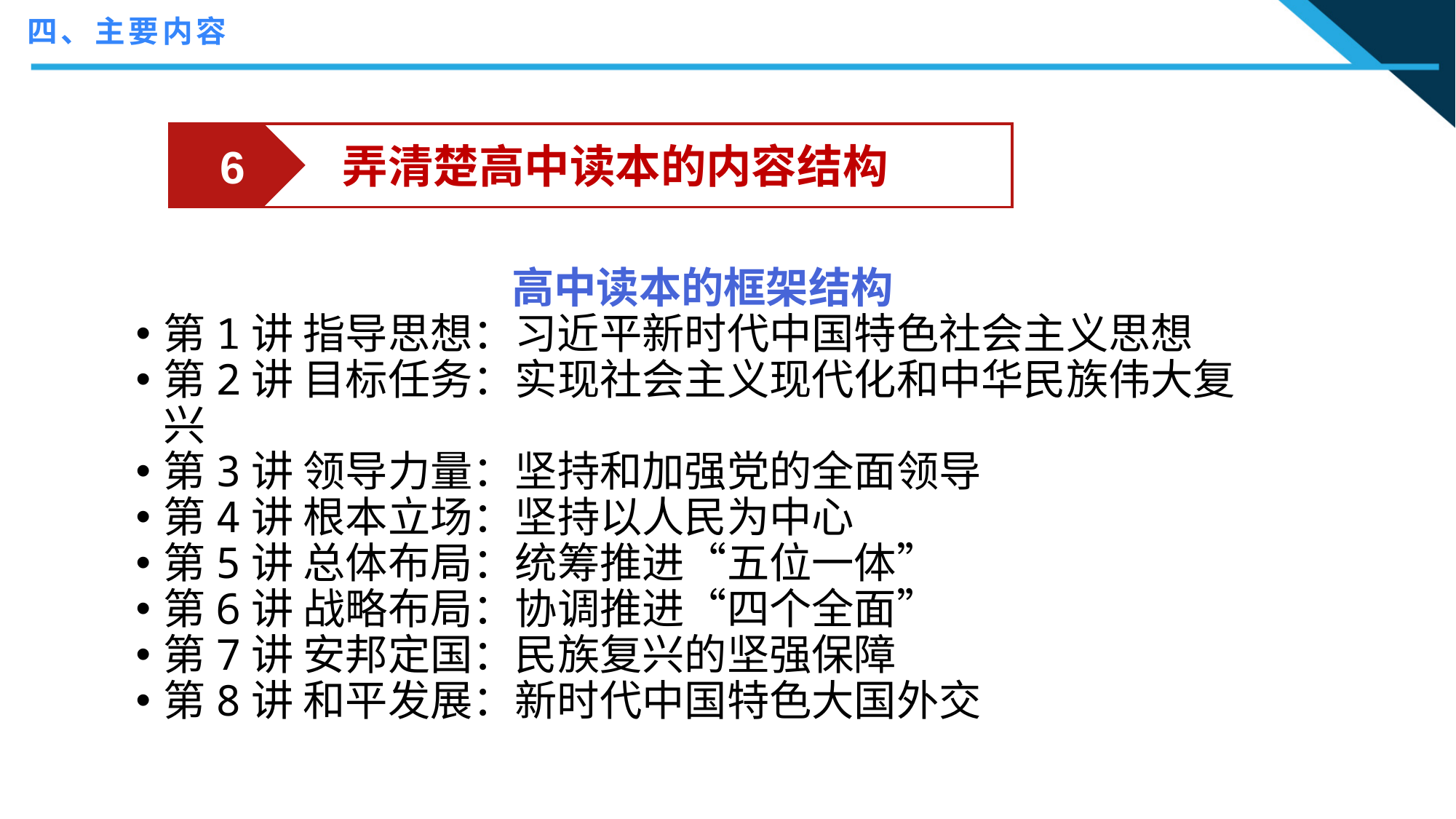

四、主要内容

 6
弄清楚高中读本的内容结构
高中读本的框架结构
第1讲 指导思想：习近平新时代中国特色社会主义思想
第2讲 目标任务：实现社会主义现代化和中华民族伟大复兴
第3讲 领导力量：坚持和加强党的全面领导
第4讲 根本立场：坚持以人民为中心
第5讲 总体布局：统筹推进“五位一体”
第6讲 战略布局：协调推进“四个全面”
第7讲 安邦定国：民族复兴的坚强保障
第8讲 和平发展：新时代中国特色大国外交